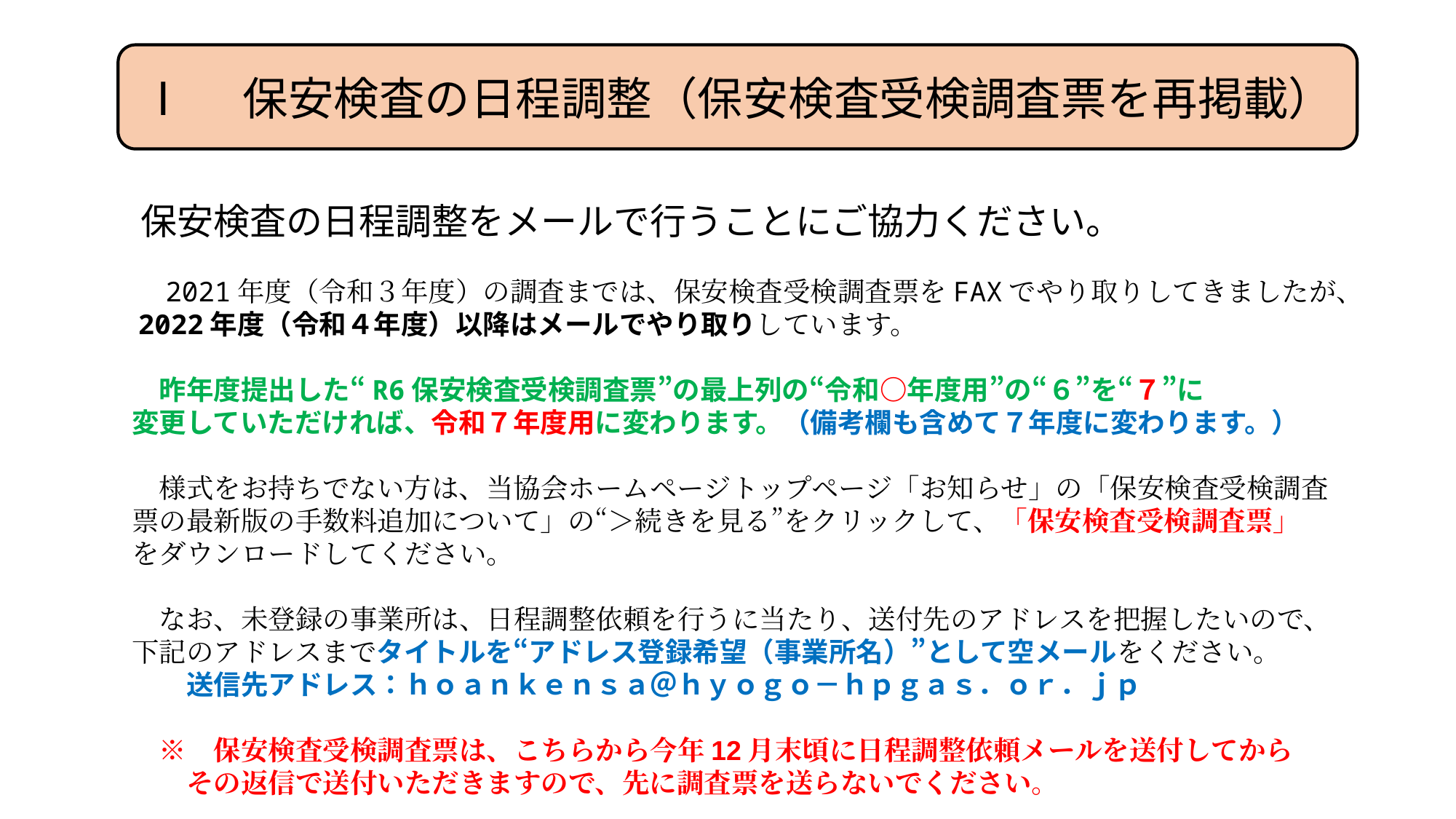

Ⅰ　保安検査の日程調整（保安検査受検調査票を再掲載）
　保安検査の日程調整をメールで行うことにご協力ください。

　　2021年度（令和３年度）の調査までは、保安検査受検調査票をFAXでやり取りしてきましたが、
　2022年度（令和４年度）以降はメールでやり取りしています。

　　昨年度提出した“R6保安検査受検調査票”の最上列の“令和○年度用”の“６”を“７”に
　変更していただければ、令和７年度用に変わります。（備考欄も含めて７年度に変わります。）

　　様式をお持ちでない方は、当協会ホームページトップページ「お知らせ」の「保安検査受検調査
　票の最新版の手数料追加について」の“＞続きを見る”をクリックして、「保安検査受検調査票」
　をダウンロードしてください。

　　なお、未登録の事業所は、日程調整依頼を行うに当たり、送付先のアドレスを把握したいので、
　下記のアドレスまでタイトルを“アドレス登録希望（事業所名）”として空メールをください。
　　　送信先アドレス：ｈｏａｎｋｅｎｓａ＠ｈｙｏｇｏ－ｈｐｇａｓ．ｏｒ．ｊｐ

　　※　保安検査受検調査票は、こちらから今年12月末頃に日程調整依頼メールを送付してから
　　　その返信で送付いただきますので、先に調査票を送らないでください。